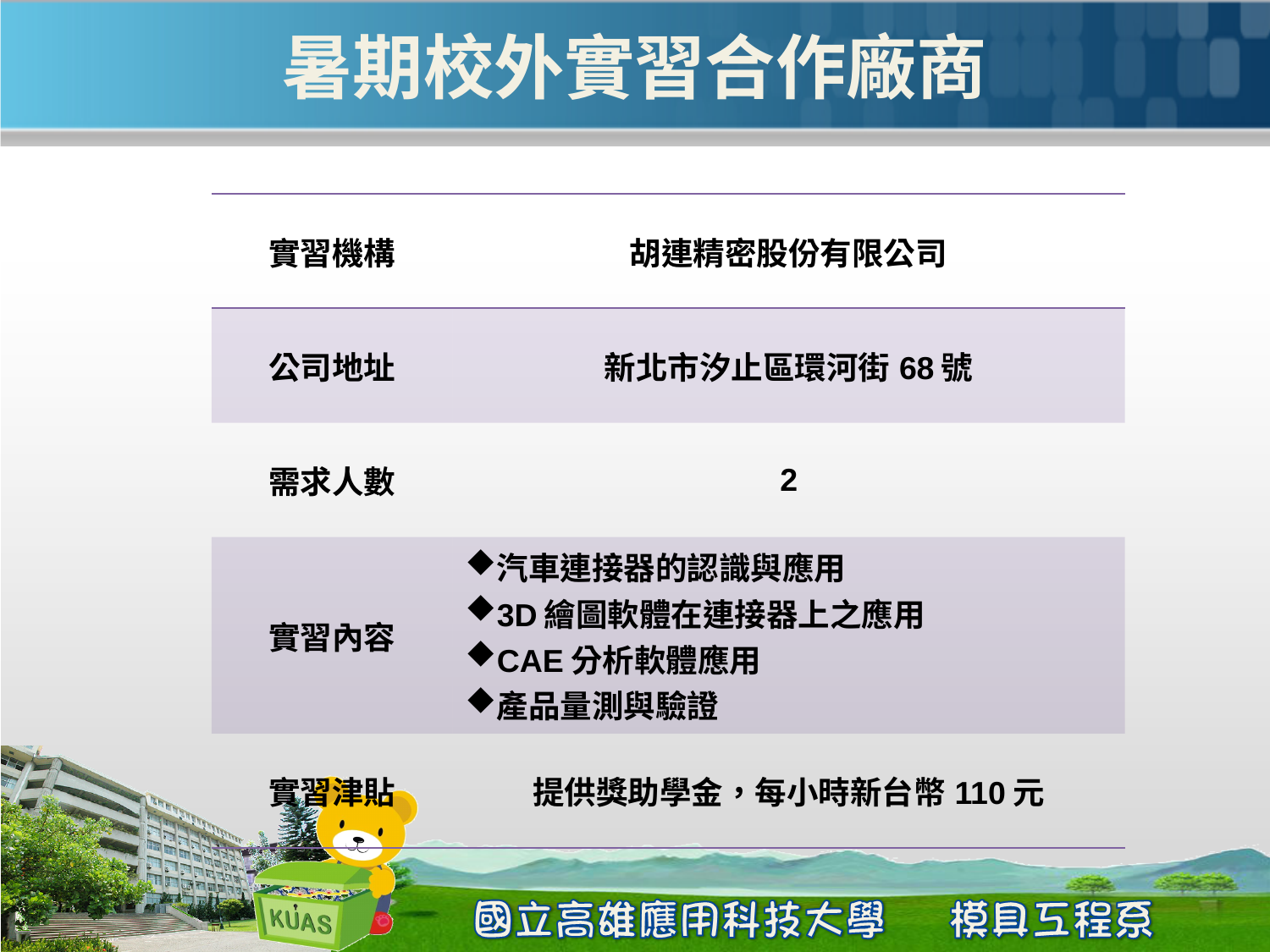

# 暑期校外實習合作廠商
| 實習機構 | 胡連精密股份有限公司 |
| --- | --- |
| 公司地址 | 新北市汐止區環河街68號 |
| 需求人數 | 2 |
| 實習內容 | 汽車連接器的認識與應用 3D繪圖軟體在連接器上之應用 CAE分析軟體應用 產品量測與驗證 |
| 實習津貼 | 提供獎助學金，每小時新台幣110元 |